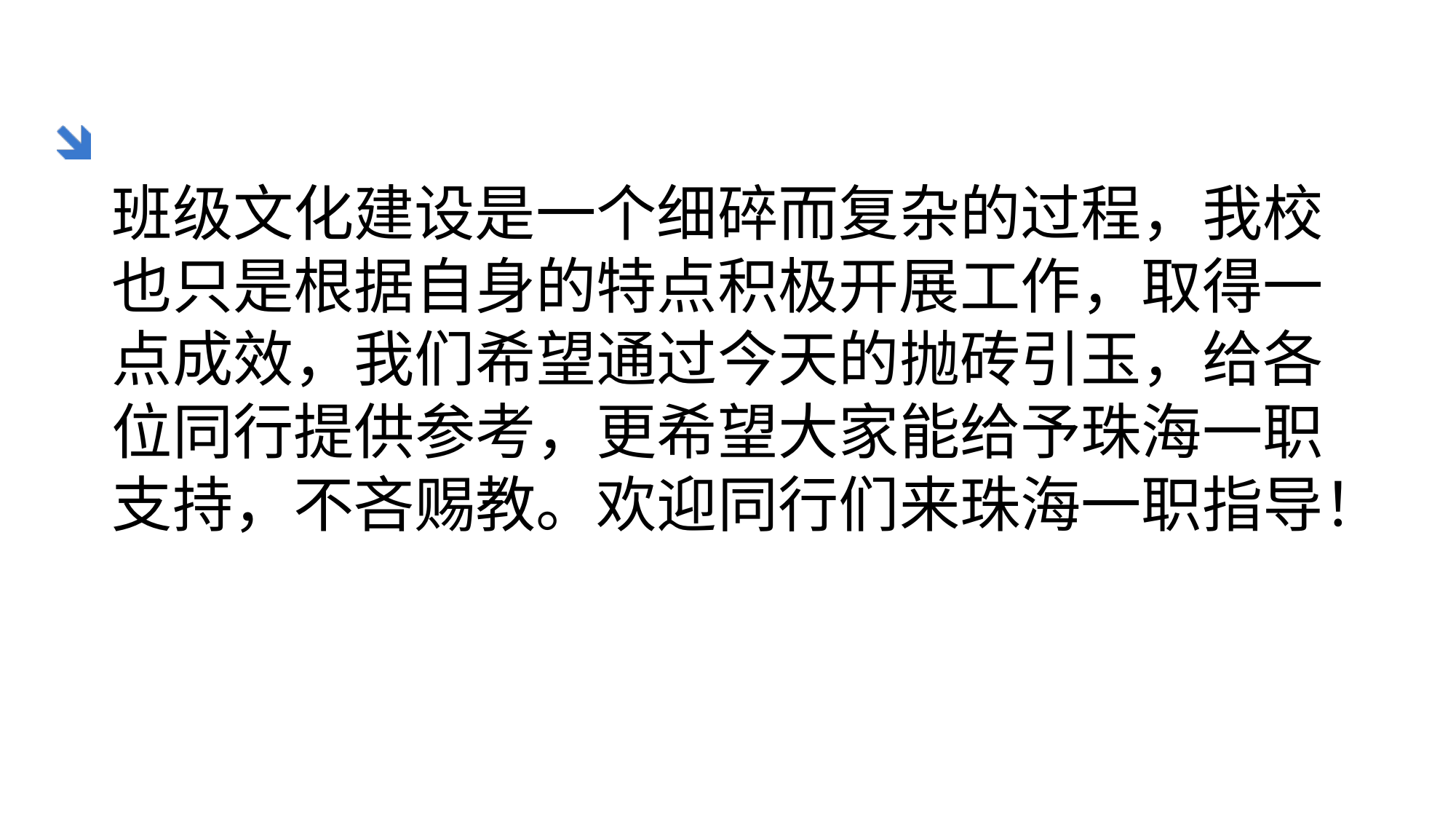

班级文化建设是一个细碎而复杂的过程，我校也只是根据自身的特点积极开展工作，取得一点成效，我们希望通过今天的抛砖引玉，给各位同行提供参考，更希望大家能给予珠海一职支持，不吝赐教。欢迎同行们来珠海一职指导！